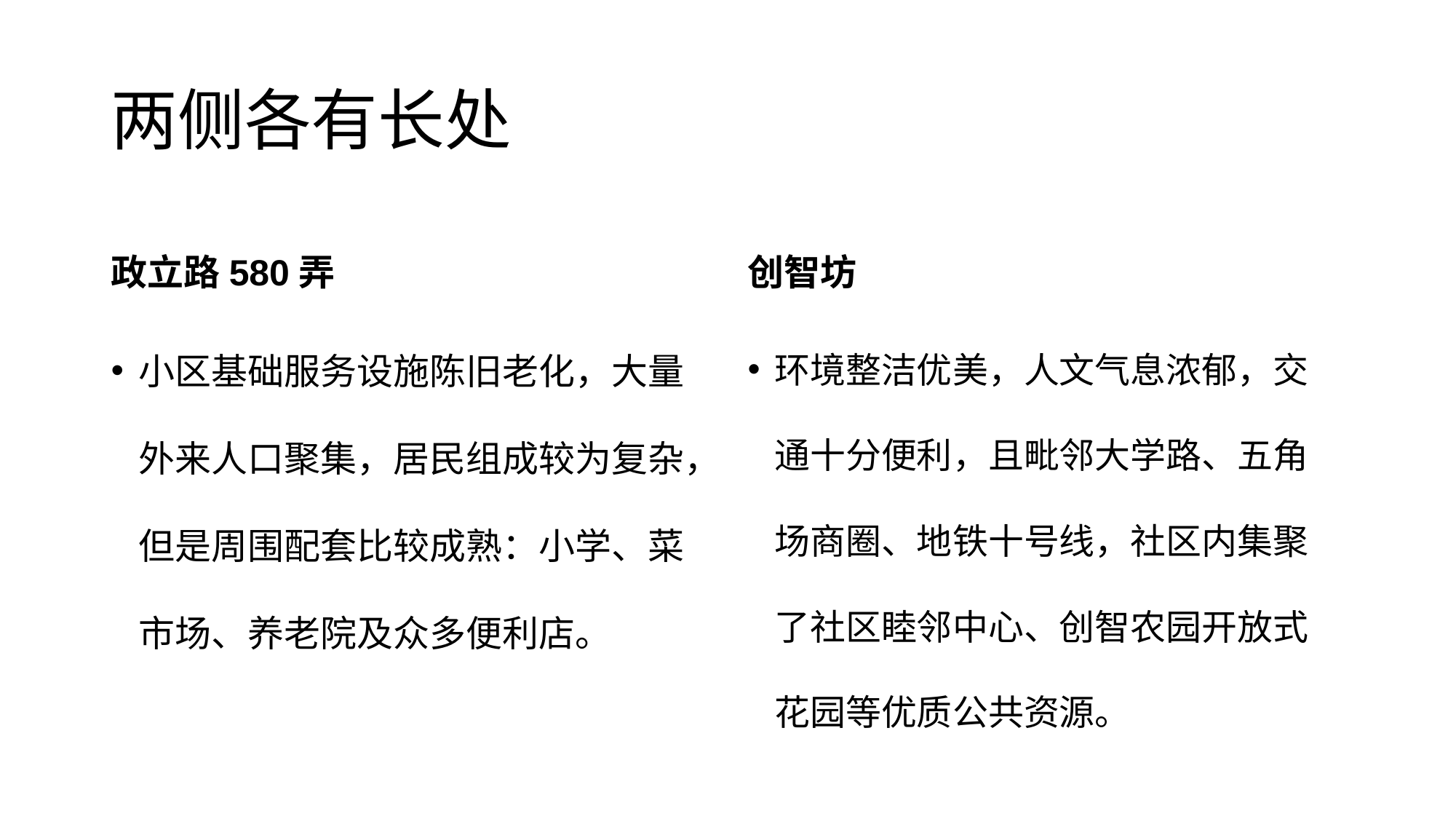

# 两侧各有长处
政立路580弄
创智坊
小区基础服务设施陈旧老化，大量外来人口聚集，居民组成较为复杂，但是周围配套比较成熟：小学、菜市场、养老院及众多便利店。
环境整洁优美，人文气息浓郁，交通十分便利，且毗邻大学路、五角场商圈、地铁十号线，社区内集聚了社区睦邻中心、创智农园开放式花园等优质公共资源。